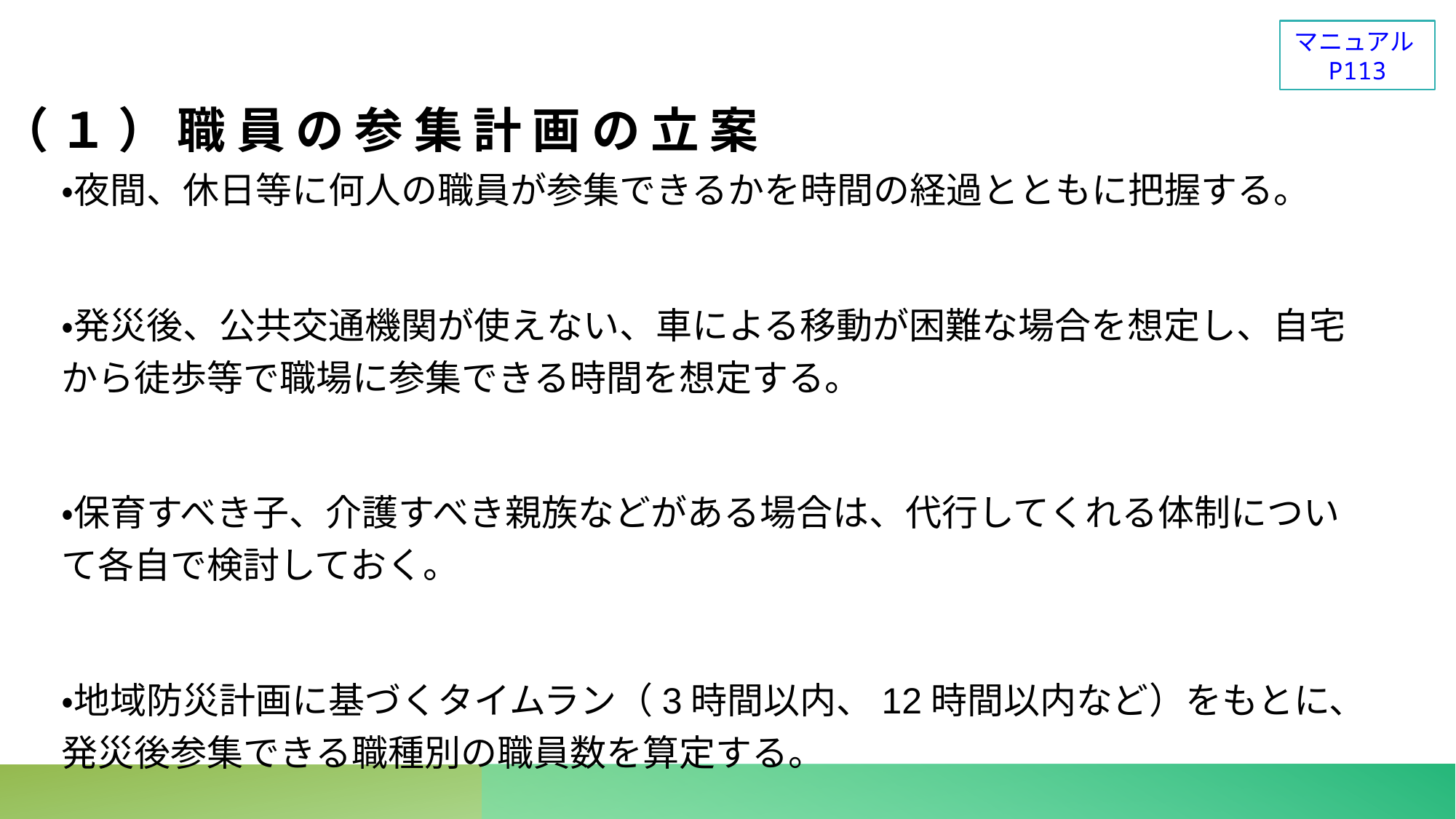

# （１）職員の参集計画の立案
マニュアルP113
・夜間、休日等に何人の職員が参集できるかを時間の経過とともに把握する。

・発災後、公共交通機関が使えない、車による移動が困難な場合を想定し、自宅から徒歩等で職場に参集できる時間を想定する。

・保育すべき子、介護すべき親族などがある場合は、代行してくれる体制について各自で検討しておく。

・地域防災計画に基づくタイムラン（3時間以内、12時間以内など）をもとに、発災後参集できる職種別の職員数を算定する。

・連絡網、連絡方法を決めておく。